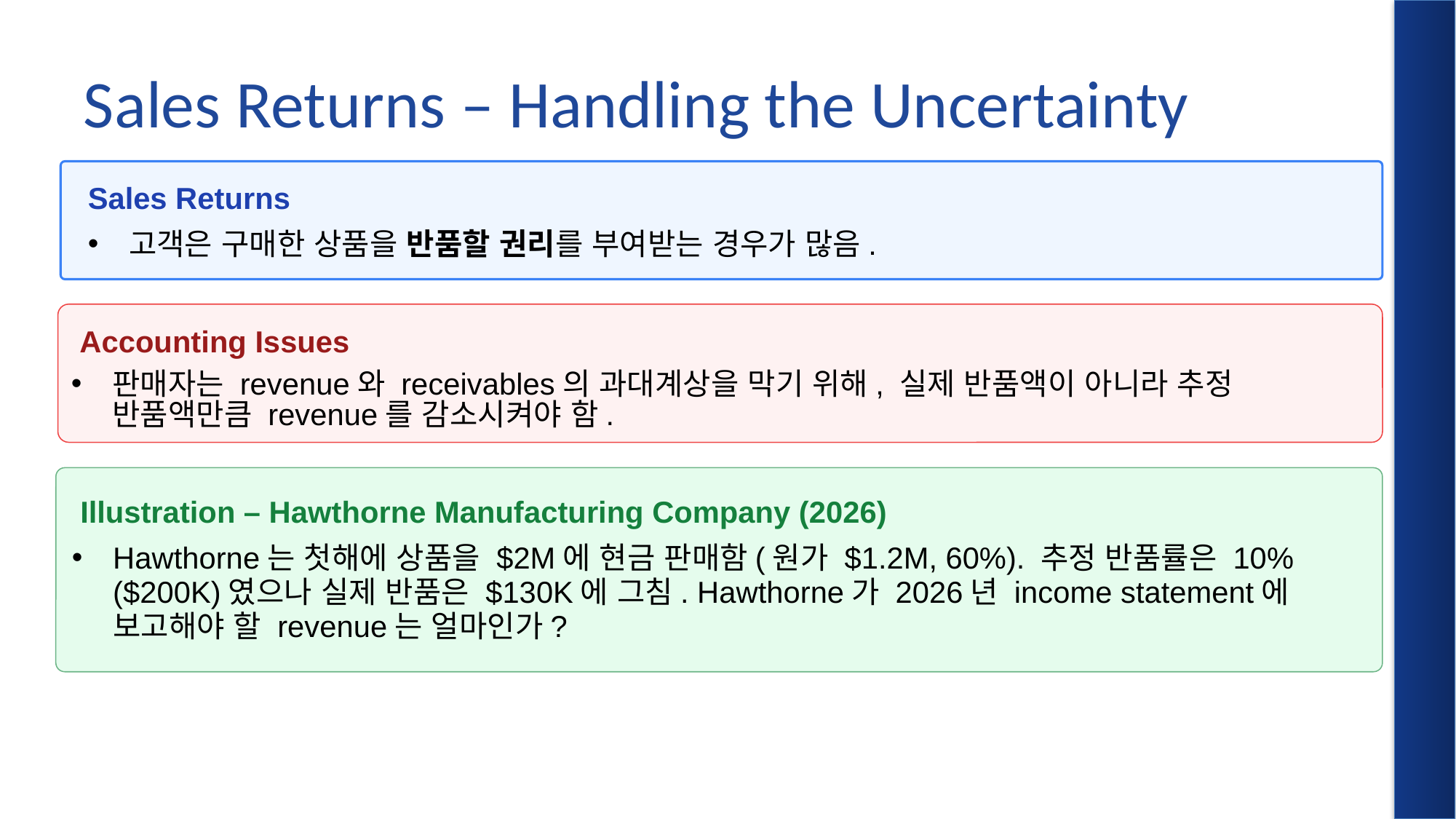

# Sales Returns – Handling the Uncertainty

Sales Returns
고객은 구매한 상품을 반품할 권리를 부여받는 경우가 많음.

 Accounting Issues
판매자는 revenue와 receivables의 과대계상을 막기 위해, 실제 반품액이 아니라 추정 반품액만큼 revenue를 감소시켜야 함.

 Illustration – Hawthorne Manufacturing Company (2026)
Hawthorne는 첫해에 상품을 $2M에 현금 판매함(원가 $1.2M, 60%). 추정 반품률은 10%($200K)였으나 실제 반품은 $130K에 그침. Hawthorne가 2026년 income statement에 보고해야 할 revenue는 얼마인가?